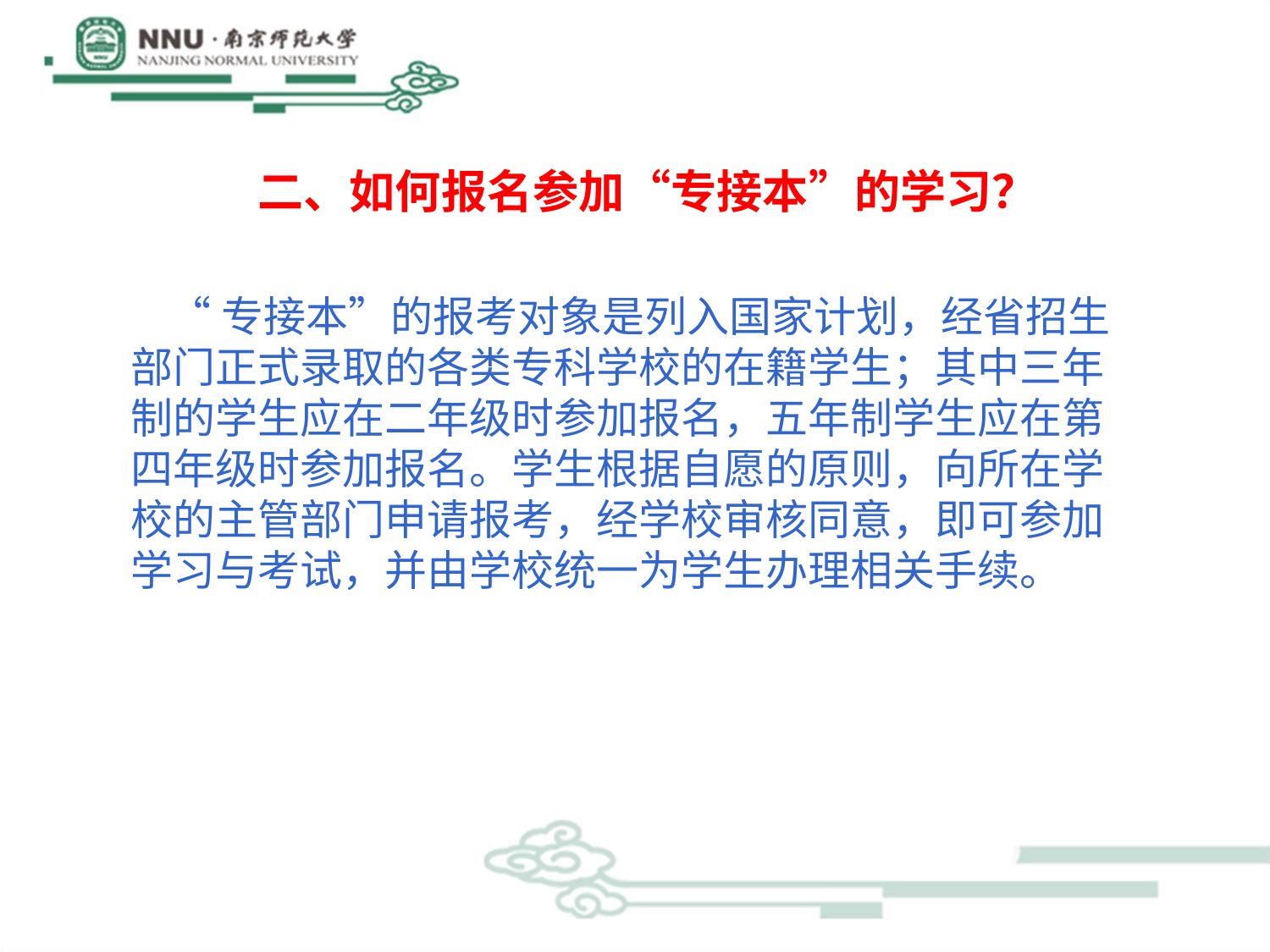

二、如何报名参加“专接本”的学习？

    “专接本”的报考对象是列入国家计划，经省招生部门正式录取的各类专科学校的在籍学生；其中三年制的学生应在二年级时参加报名，五年制学生应在第四年级时参加报名。学生根据自愿的原则，向所在学校的主管部门申请报考，经学校审核同意，即可参加学习与考试，并由学校统一为学生办理相关手续。